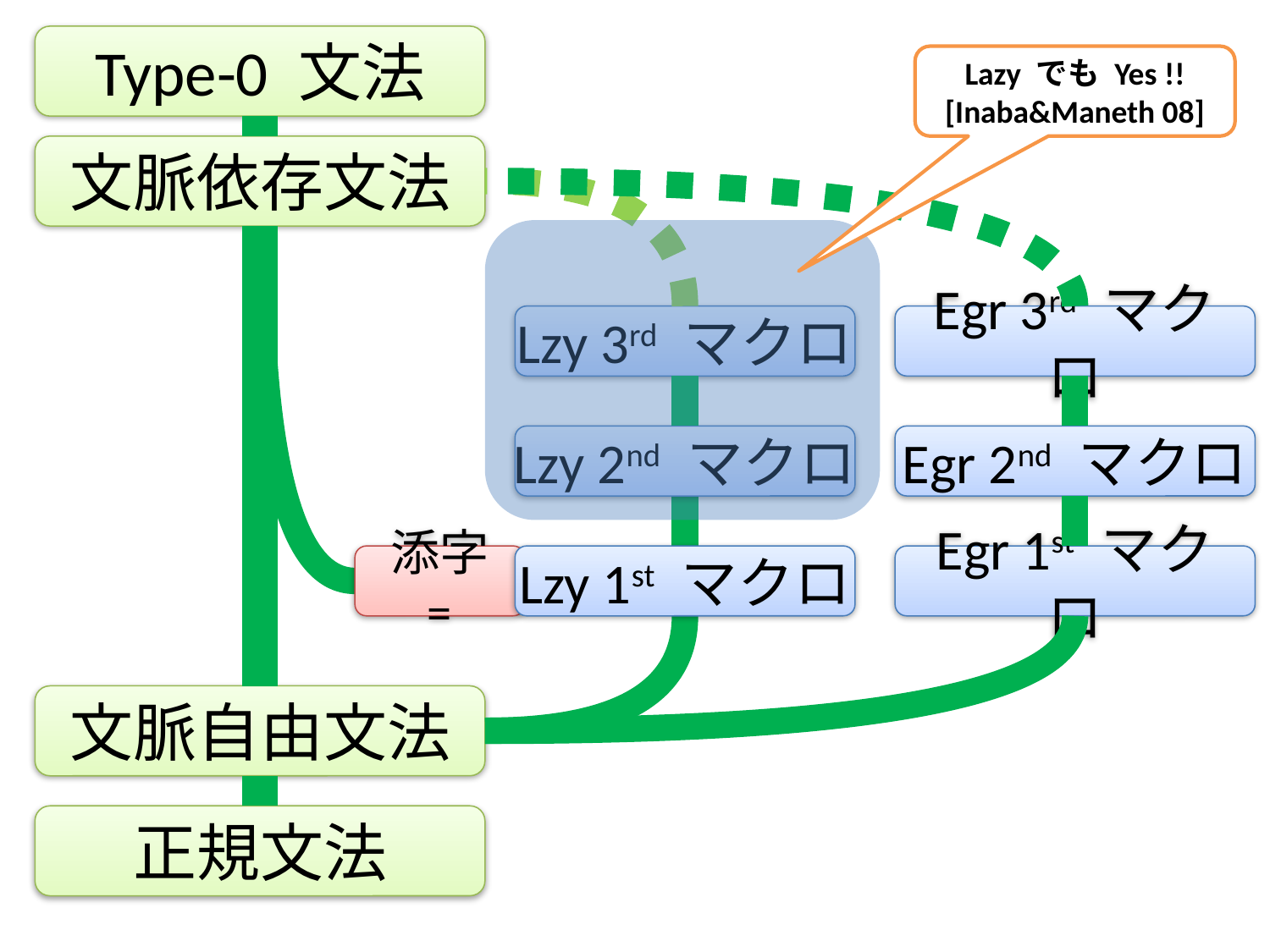

Type-0 文法
Lazy でも Yes !!
[Inaba&Maneth 08]
文脈依存文法

Lzy 3rd マクロ
Egr 3rd マクロ
Lzy 2nd マクロ
Egr 2nd マクロ
添字 =
Lzy 1st マクロ
Egr 1st マクロ
文脈自由文法
正規文法